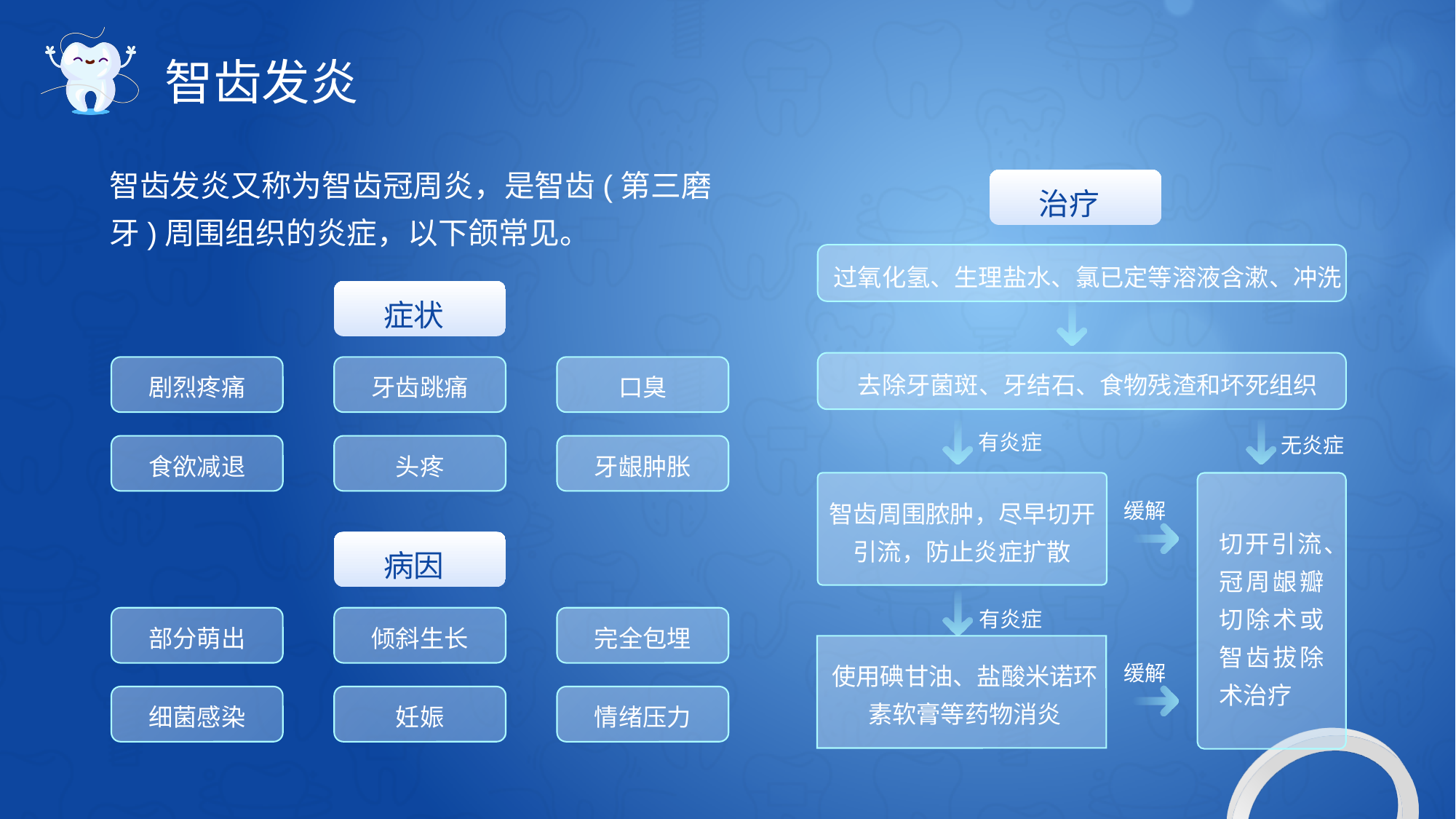

# 智齿发炎
智齿发炎又称为智齿冠周炎，是智齿(第三磨牙)周围组织的炎症，以下颌常见。

治疗

过氧化氢、生理盐水、氯已定等溶液含漱、冲洗

去除牙菌斑、牙结石、食物残渣和坏死组织
有炎症
无炎症

智齿周围脓肿，尽早切开引流，防止炎症扩散

切开引流、冠周龈瓣切除术或智齿拔除术治疗
缓解

有炎症

使用碘甘油、盐酸米诺环素软膏等药物消炎
缓解

症状

剧烈疼痛

牙齿跳痛

口臭

食欲减退

头疼

牙龈肿胀

病因

部分萌出

倾斜生长

完全包埋

细菌感染

妊娠

情绪压力